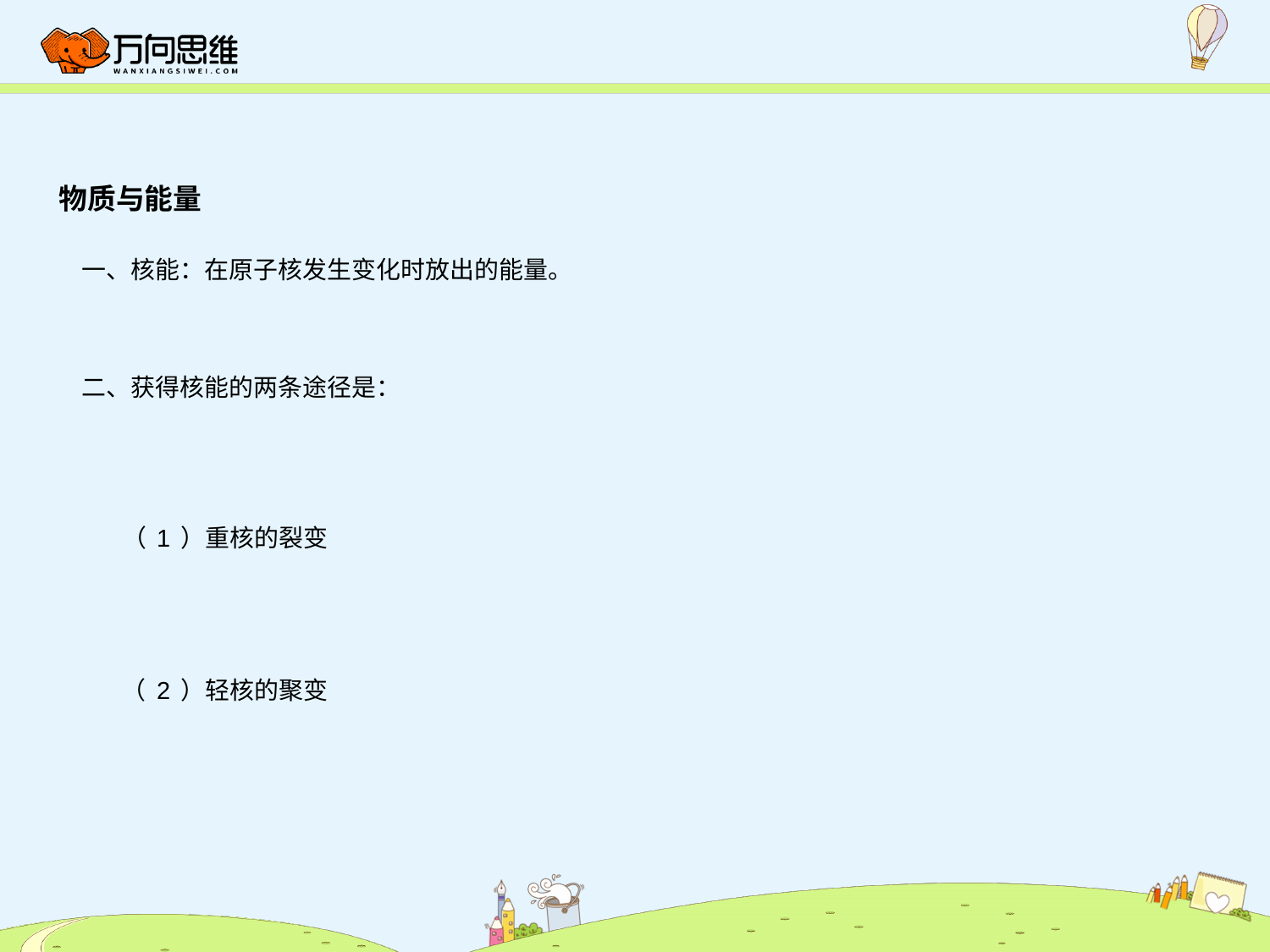

物质与能量
一、核能：在原子核发生变化时放出的能量。
二、获得核能的两条途径是：
（1）重核的裂变
（2）轻核的聚变